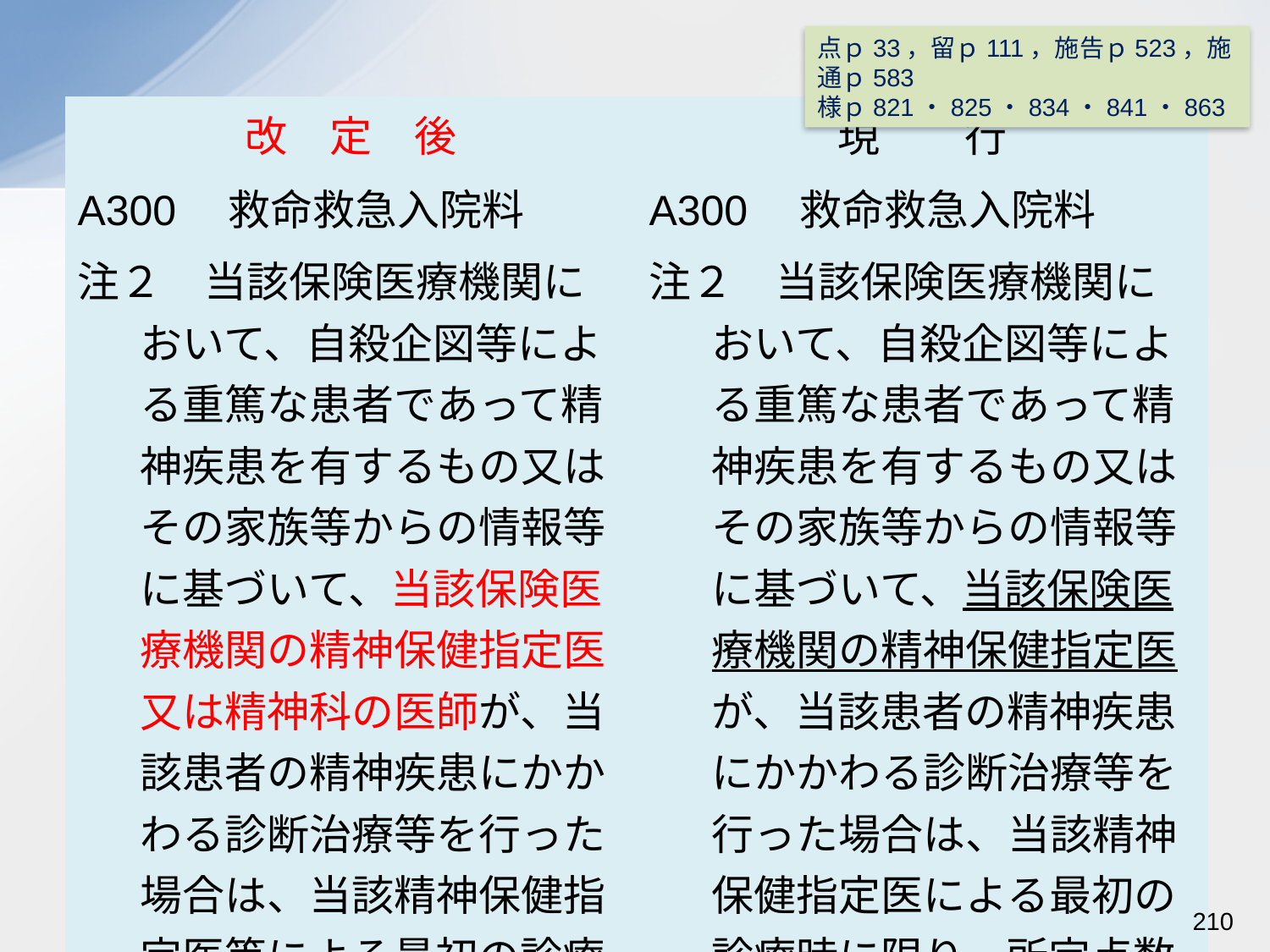

点ｐ33，留ｐ111，施告ｐ523，施通ｐ583
様ｐ821・825・834・841・863
| 改　定　後 | 現　　行 |
| --- | --- |
| A300　救命救急入院料 注２　当該保険医療機関において、自殺企図等による重篤な患者であって精神疾患を有するもの又はその家族等からの情報等に基づいて、当該保険医療機関の精神保健指定医又は精神科の医師が、当該患者の精神疾患にかかわる診断治療等を行った場合は、当該精神保健指定医等による最初の診療時に限り、所定点数に３,０００点を加算する。 | A300　救命救急入院料 注２　当該保険医療機関において、自殺企図等による重篤な患者であって精神疾患を有するもの又はその家族等からの情報等に基づいて、当該保険医療機関の精神保健指定医が、当該患者の精神疾患にかかわる診断治療等を行った場合は、当該精神保健指定医による最初の診療時に限り、所定点数に３,０００点を加算する。 |
210